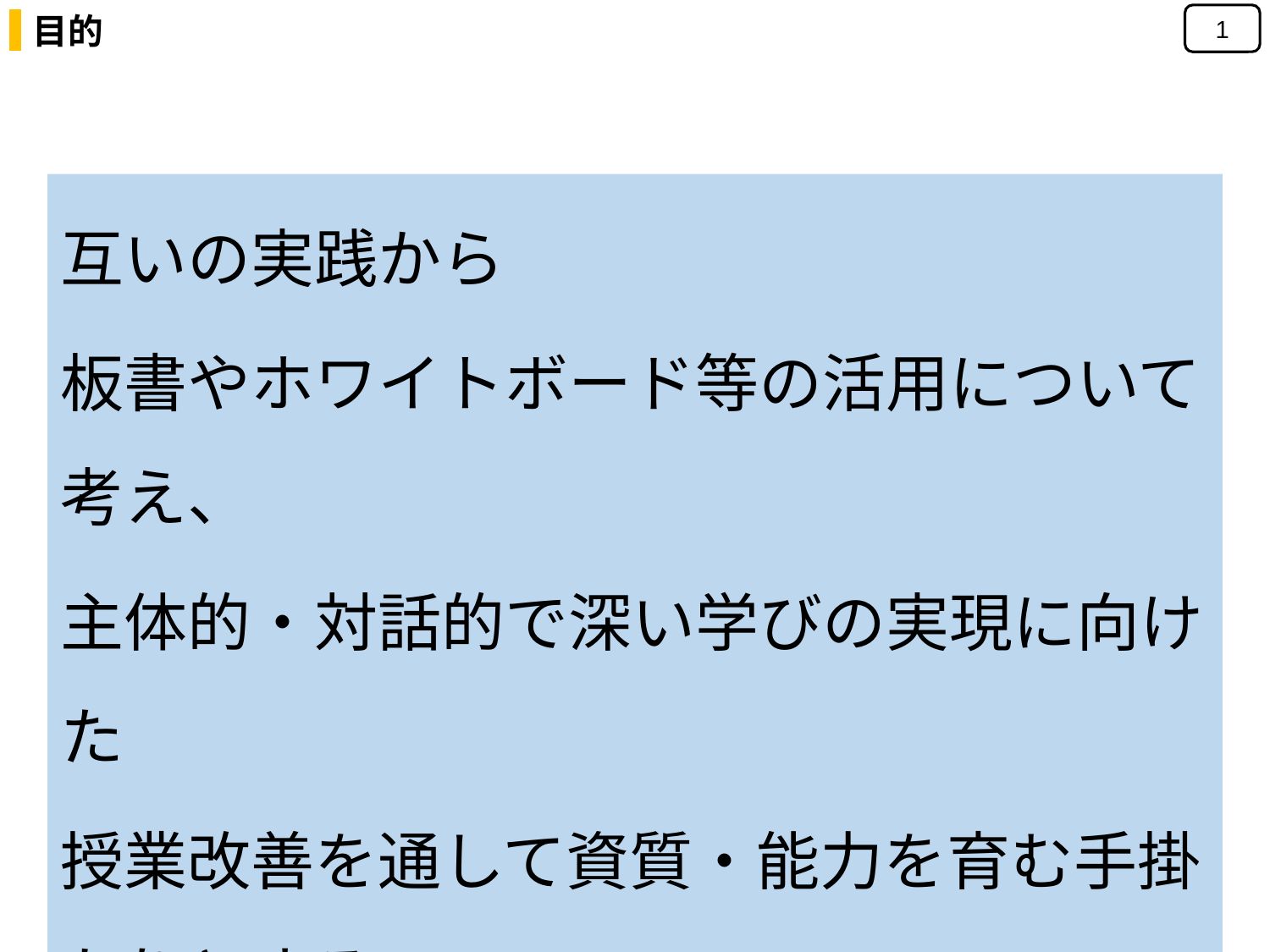

目的
1

互いの実践から
板書やホワイトボード等の活用について考え、
主体的・対話的で深い学びの実現に向けた
授業改善を通して資質・能力を育む手掛かりとする